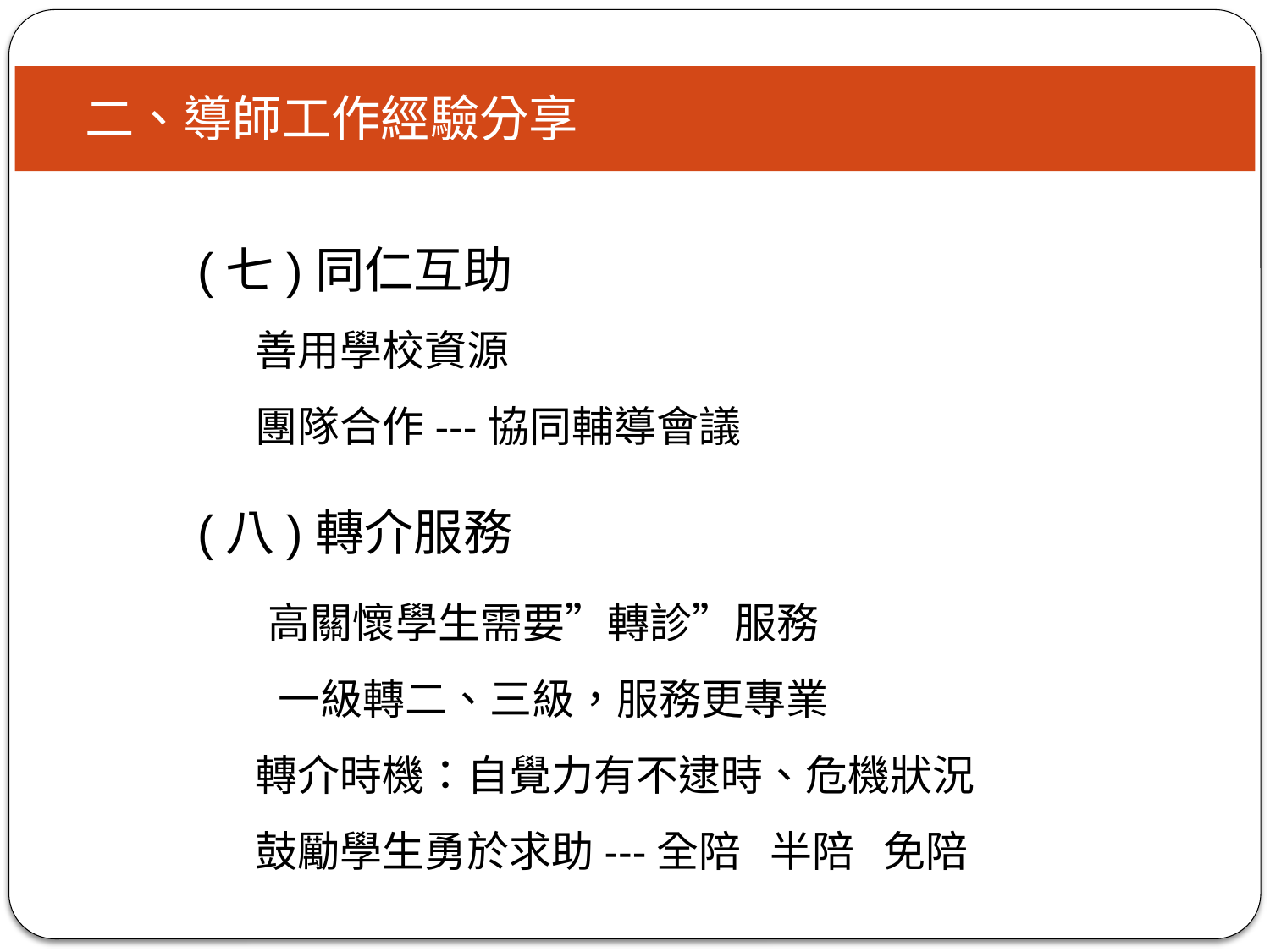

二、導師工作經驗分享
(七)同仁互助
     善用學校資源
     團隊合作---協同輔導會議

(八)轉介服務
　   高關懷學生需要”轉診”服務
 　  一級轉二、三級，服務更專業
     轉介時機：自覺力有不逮時、危機狀況
     鼓勵學生勇於求助---全陪   半陪   免陪